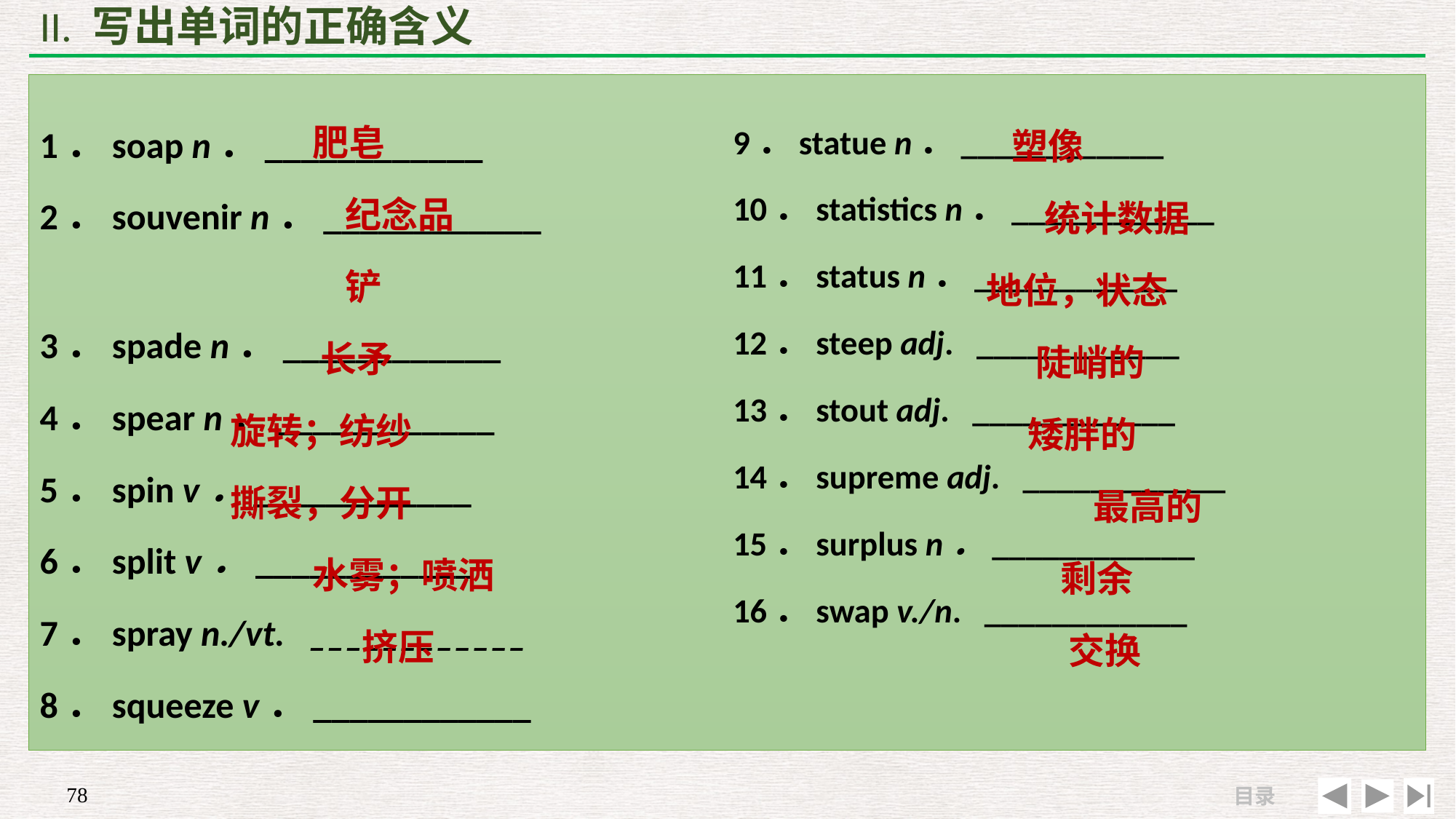

# II. 写出单词的正确含义

         肥皂
             纪念品
             铲
          长矛
旋转；纺纱
撕裂，分开
         水雾；喷洒
               挤压
  塑像
      统计数据
地位，状态
     陡峭的
    矮胖的
            最高的
        剩余
         交换
1．soap n．____________
2．souvenir n．____________
3．spade n．____________
4．spear n．____________
5．spin v．____________
6．split v．____________
7．spray n./vt.   ____________
8．squeeze v．____________
9．statue n．____________
10．statistics n．____________
11．status n．____________
12．steep adj.   ____________
13．stout adj.   ____________
14．supreme adj.   ____________
15．surplus n．____________
16．swap v./n.   ____________